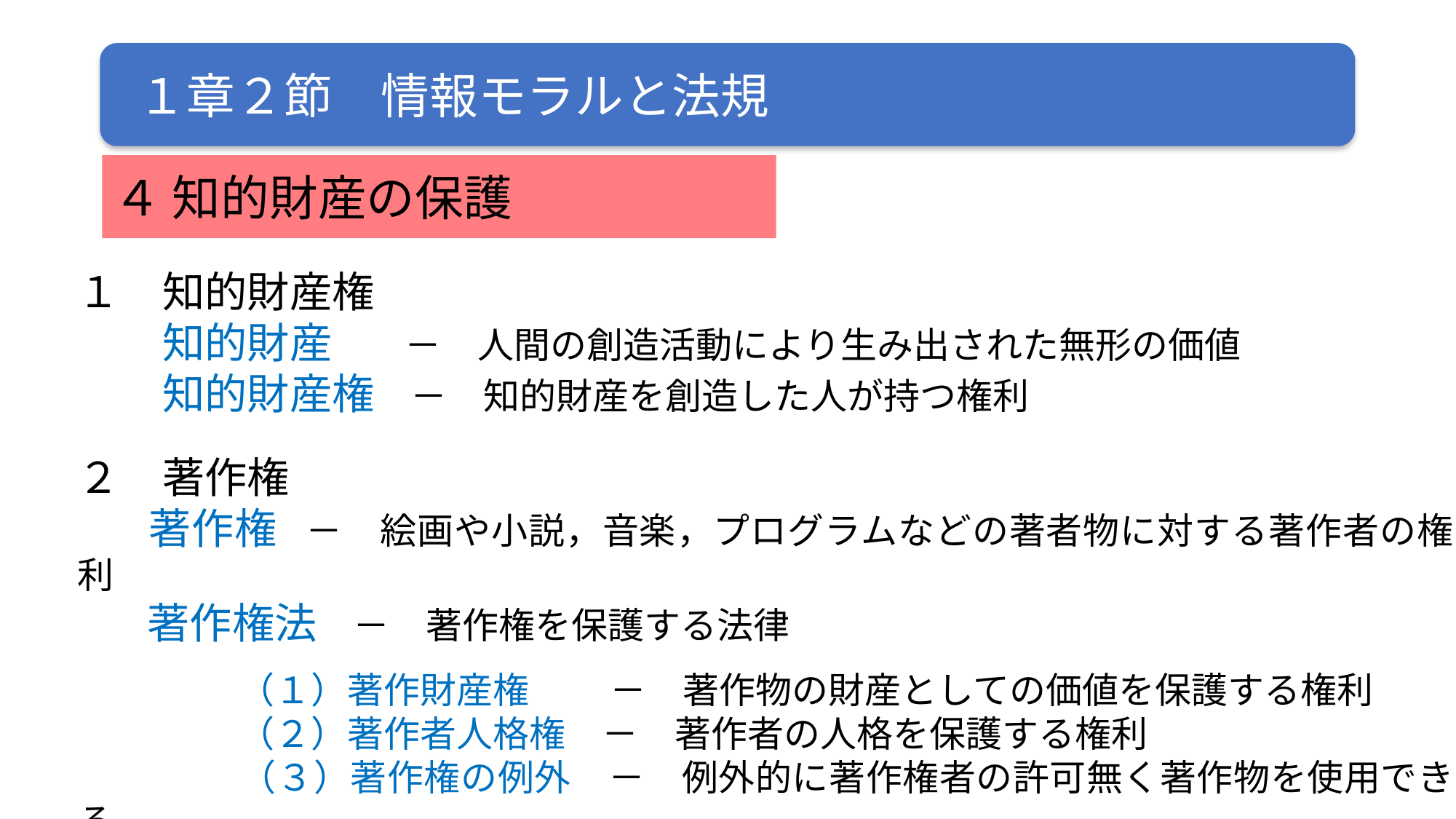

４ 知的財産の保護
１　知的財産権
　　知的財産　　－　人間の創造活動により生み出された無形の価値
　　知的財産権　－　知的財産を創造した人が持つ権利

２　著作権
　　著作権　－　絵画や小説，音楽，プログラムなどの著者物に対する著作者の権利
　　著作権法　－　著作権を保護する法律

　　　　（１）著作財産権　　 －　著作物の財産としての価値を保護する権利
　　　　（２）著作者人格権　－　著作者の人格を保護する権利
　　　　（３）著作権の例外　－　例外的に著作権者の許可無く著作物を使用できる
　　　　　　　　　　　　　　　　	　 →　私的複製，営利を目的としない上演，引用　　など